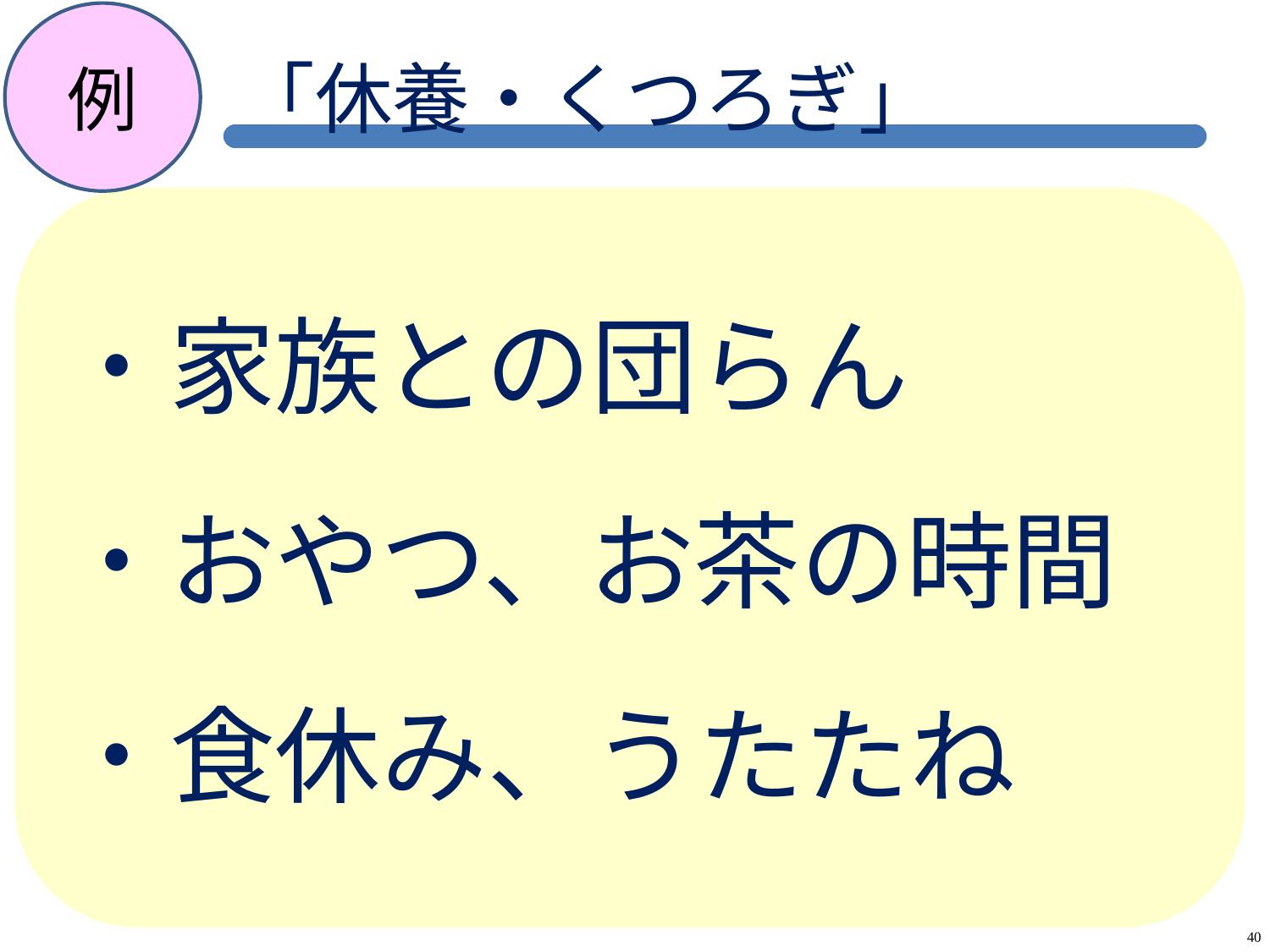

例
# 「休養・くつろぎ」
・家族との団らん

・おやつ、お茶の時間

・食休み、うたたね
40